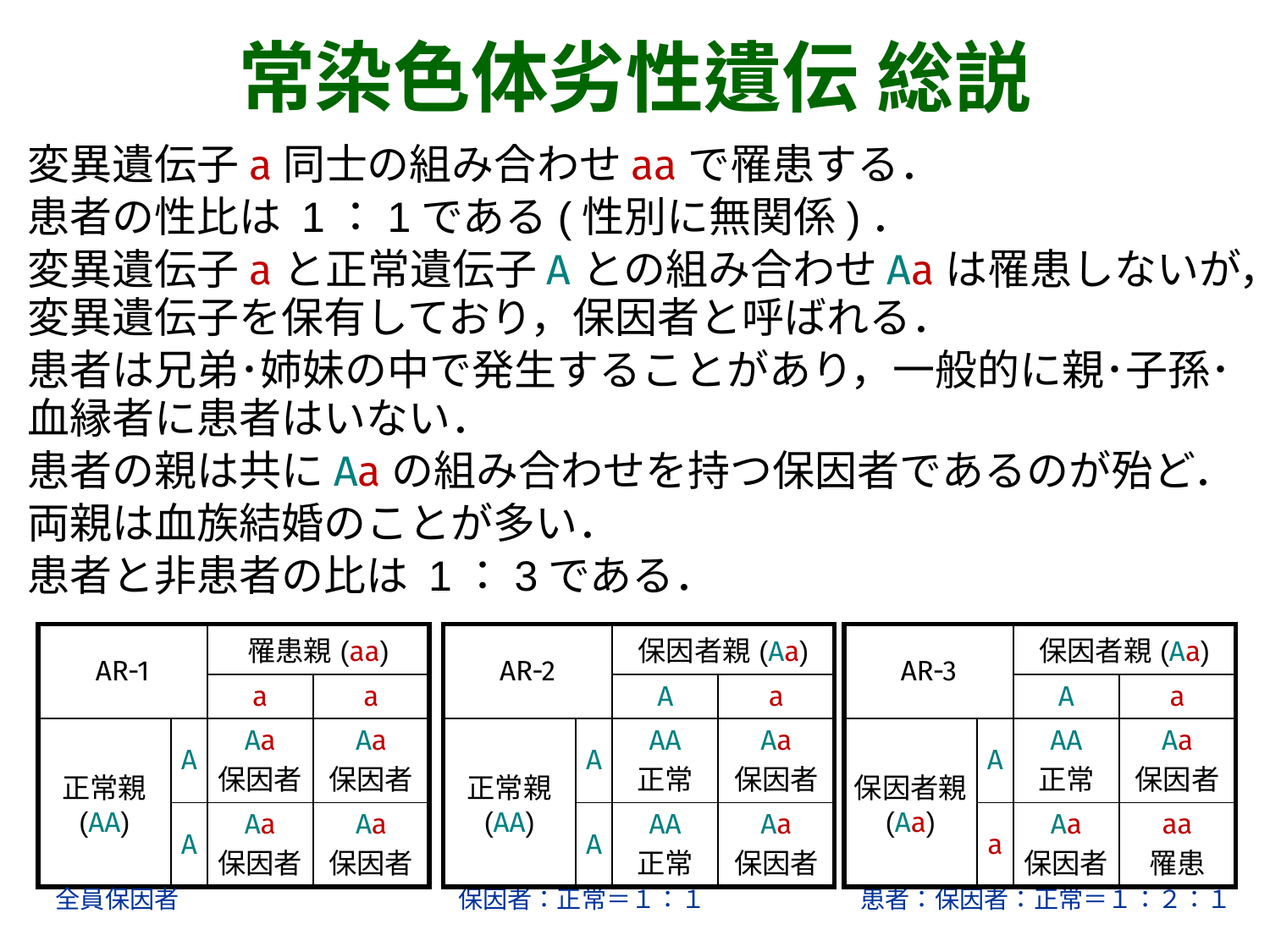

常染色体劣性遺伝 総説

変異遺伝子 a 同士の組み合わせ aa で罹患する．
患者の性比は 1：1である(性別に無関係)．
変異遺伝子 a と正常遺伝子 A との組み合わせ Aa は罹患しないが，変異遺伝子を保有しており，保因者と呼ばれる．
患者は兄弟･姉妹の中で発生することがあり，一般的に親･子孫･血縁者に患者はいない．
患者の親は共に Aa の組み合わせを持つ保因者であるのが殆ど．
両親は血族結婚のことが多い．
患者と非患者の比は 1：3である．
| AR-1 |  | 罹患親(aa) |  |
| --- | --- | --- | --- |
|  |  | a | a |
| 正常親 (AA) | A | Aa 保因者 | Aa 保因者 |
|  | A | Aa 保因者 | Aa 保因者 |
| AR-2 |  | 保因者親(Aa) |  |
| --- | --- | --- | --- |
|  |  | A | a |
| 正常親 (AA) | A | AA 正常 | Aa 保因者 |
|  | A | AA 正常 | Aa 保因者 |
| AR-3 |  | 保因者親(Aa) |  |
| --- | --- | --- | --- |
|  |  | A | a |
| 保因者親 (Aa) | A | AA 正常 | Aa 保因者 |
|  | a | Aa 保因者 | aa 罹患 |
全員保因者
保因者：正常＝１：１
患者：保因者：正常＝１：２：１